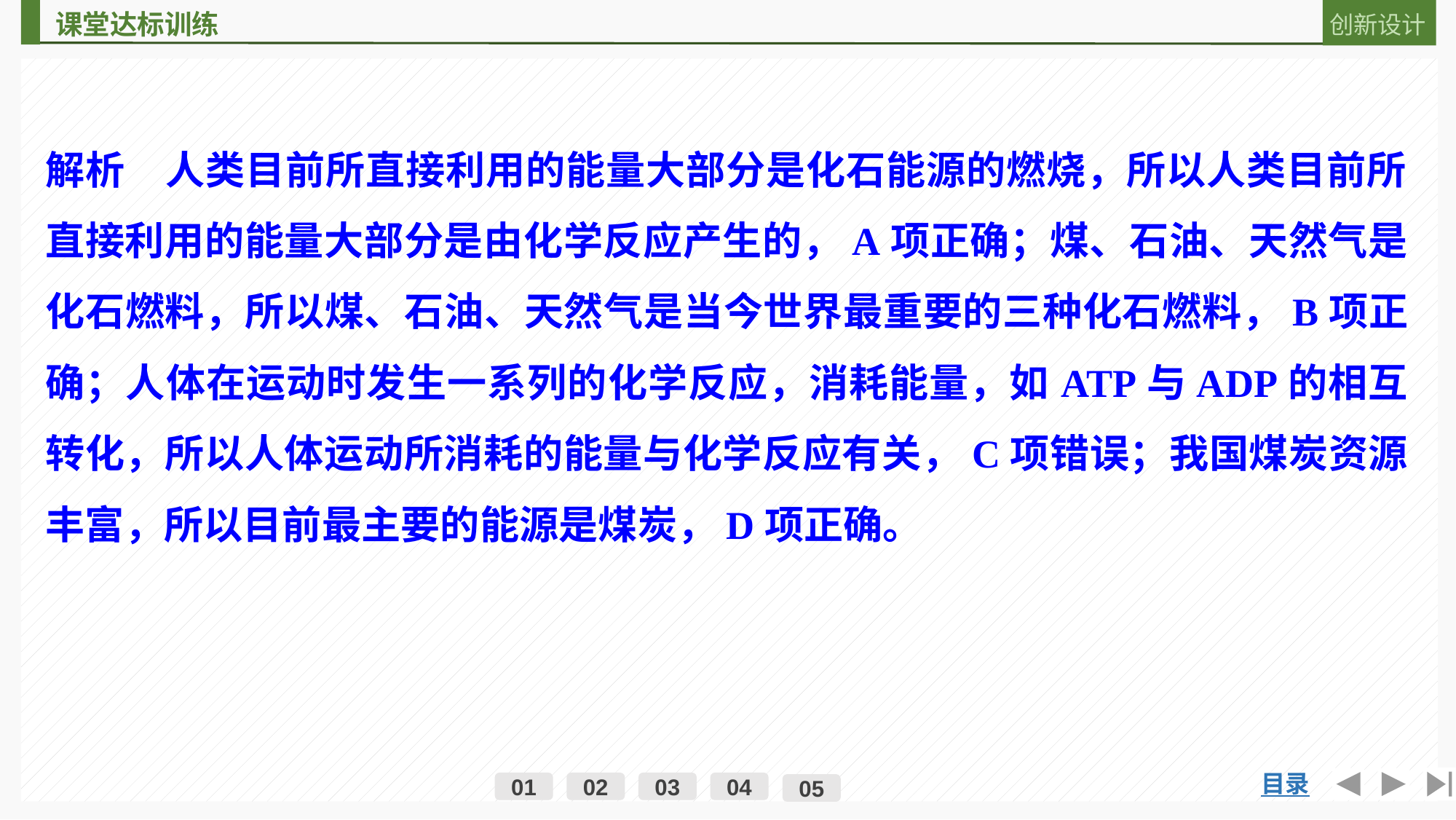

解析　人类目前所直接利用的能量大部分是化石能源的燃烧，所以人类目前所直接利用的能量大部分是由化学反应产生的，A项正确；煤、石油、天然气是化石燃料，所以煤、石油、天然气是当今世界最重要的三种化石燃料，B项正确；人体在运动时发生一系列的化学反应，消耗能量，如ATP与ADP的相互转化，所以人体运动所消耗的能量与化学反应有关，C项错误；我国煤炭资源丰富，所以目前最主要的能源是煤炭，D项正确。